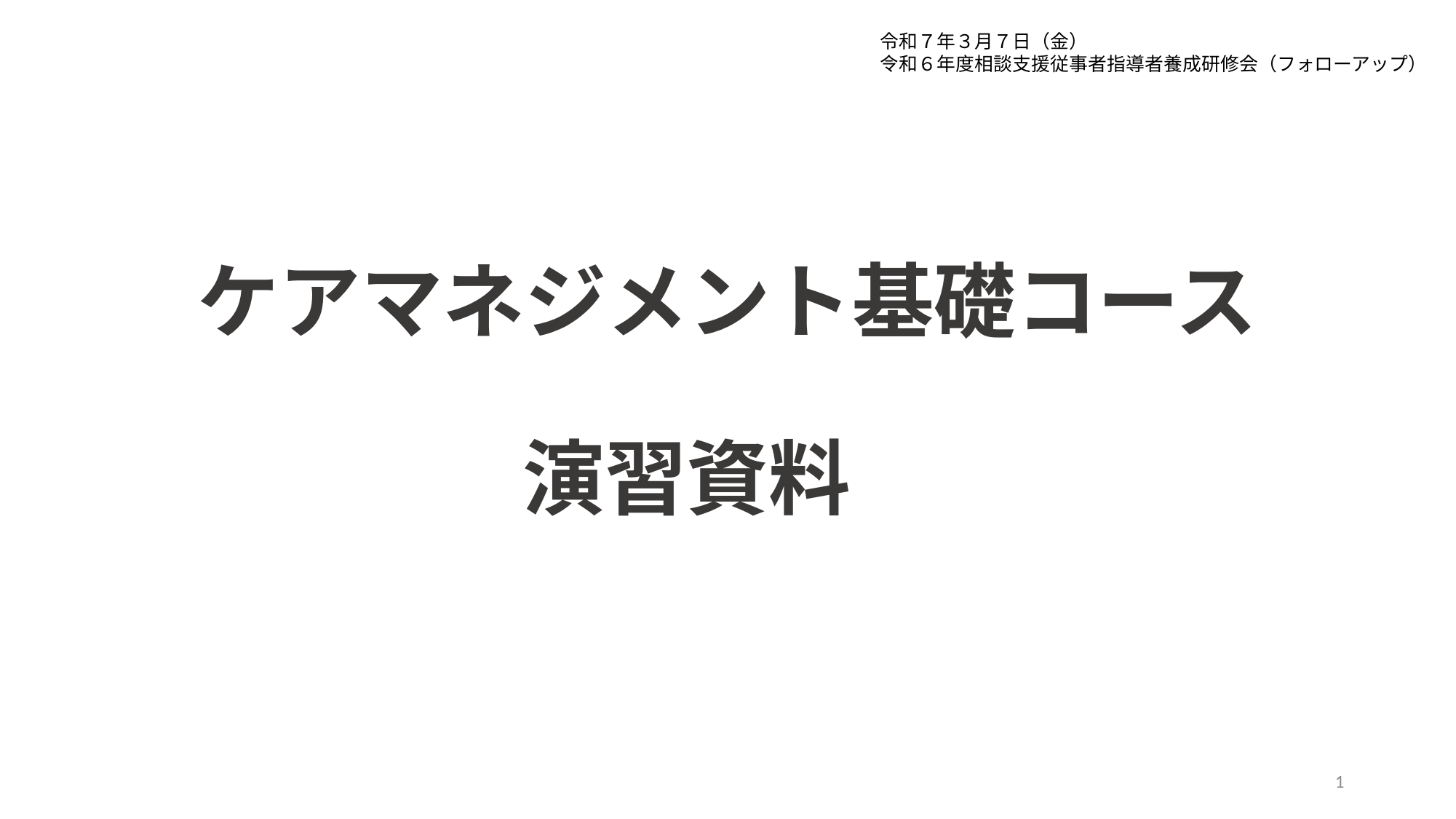

令和７年３月７日（金）
令和６年度相談支援従事者指導者養成研修会（フォローアップ）
ケアマネジメント基礎コース

演習資料
1